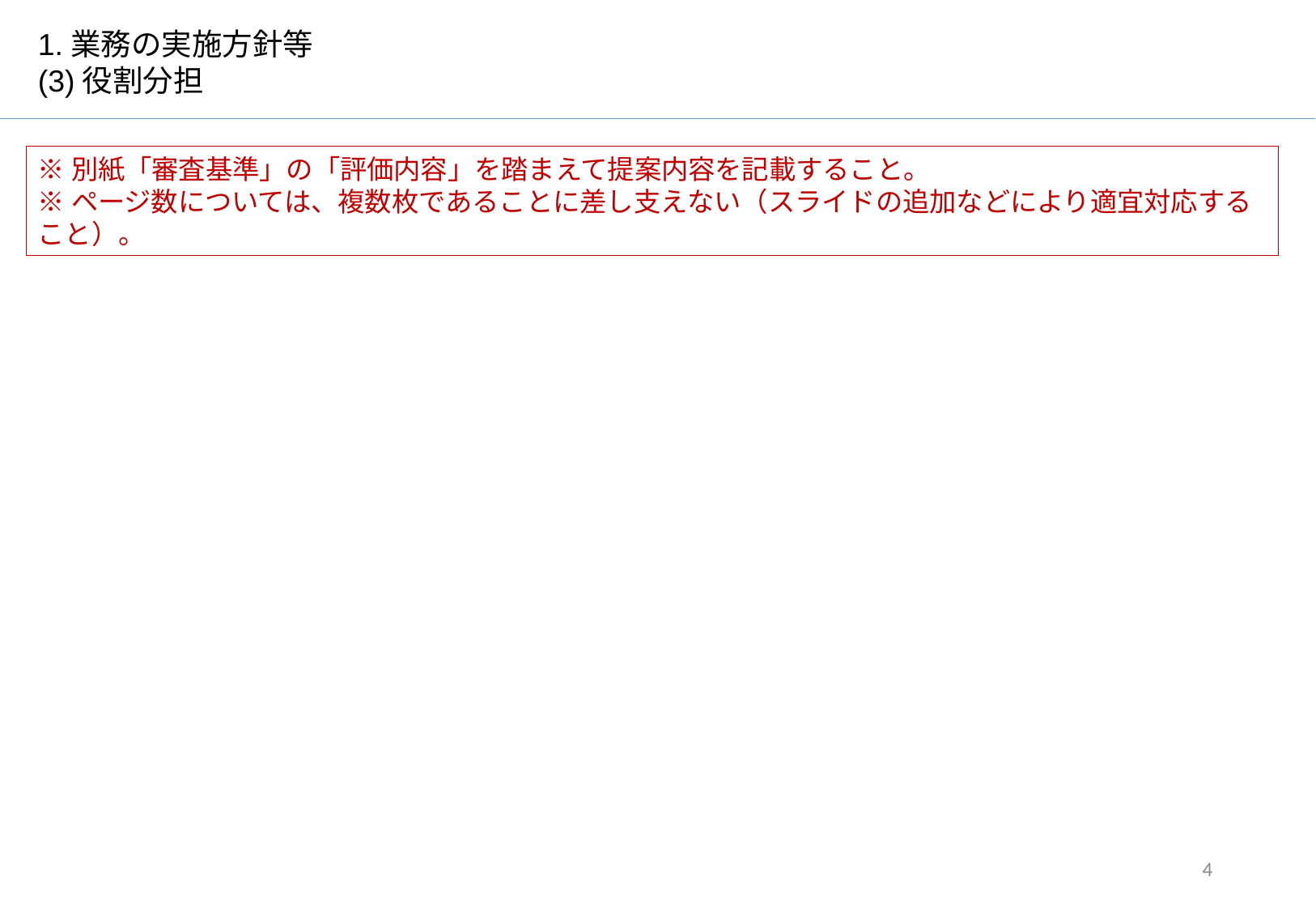

1.業務の実施方針等
(3)役割分担
※別紙「審査基準」の「評価内容」を踏まえて提案内容を記載すること。
※ページ数については、複数枚であることに差し支えない（スライドの追加などにより適宜対応すること）。
4